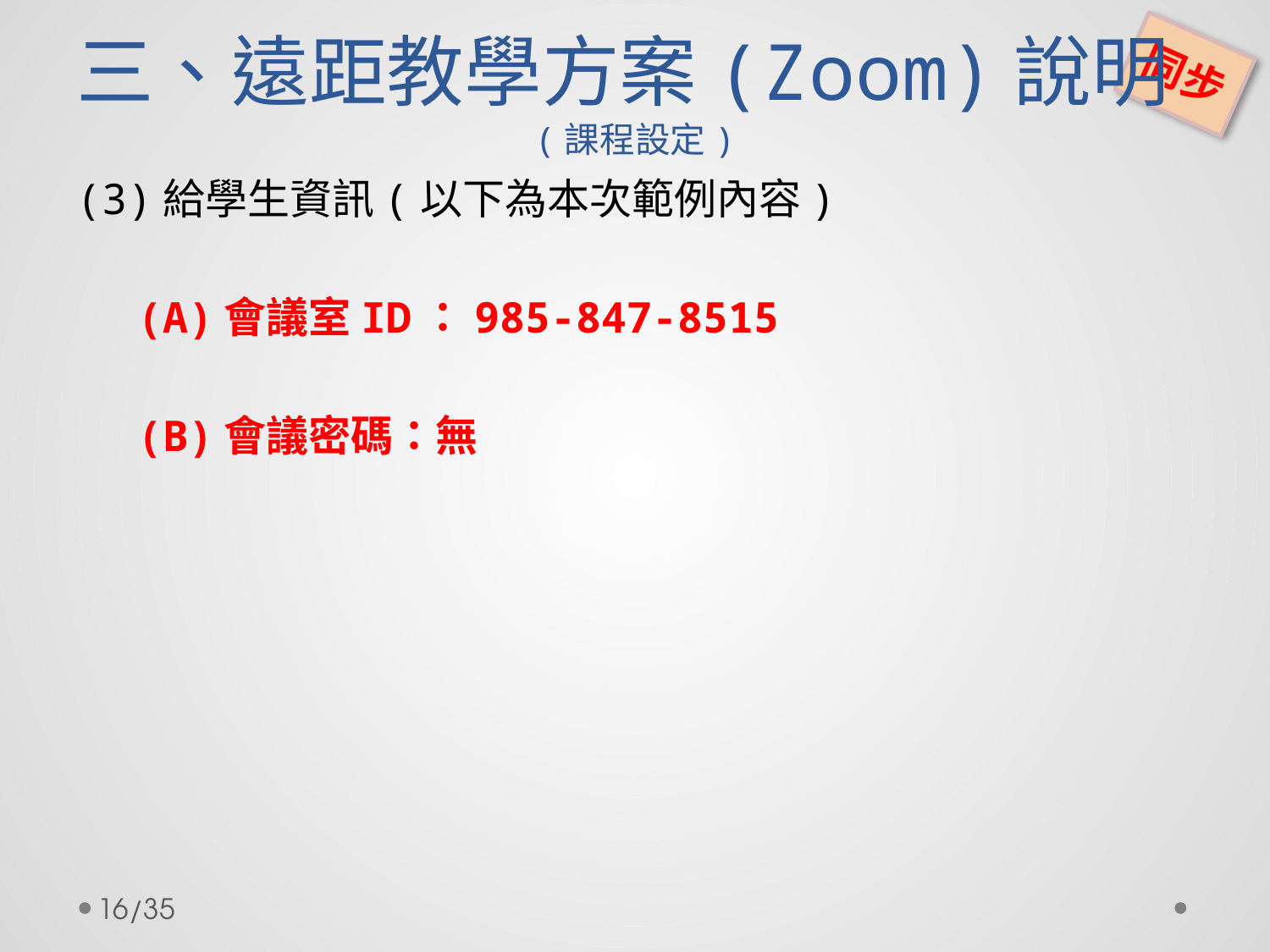

三、遠距教學方案(Zoom)說明
同步
# (課程設定)
(3)給學生資訊(以下為本次範例內容)

(A)會議室ID：985-847-8515

(B)會議密碼：無
16/35